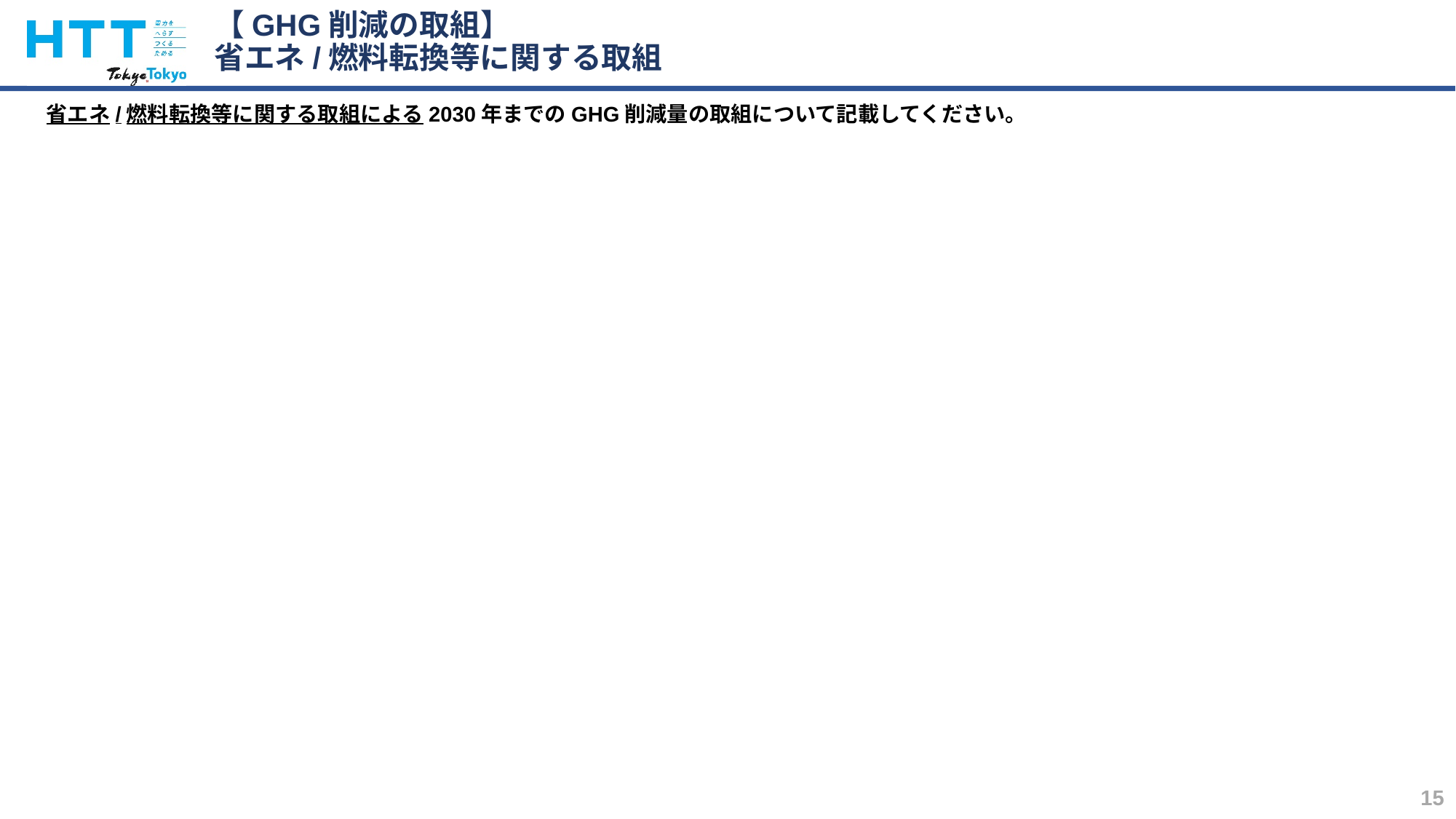

# 【GHG削減の取組】 省エネ/燃料転換等に関する取組
省エネ/燃料転換等に関する取組による2030年までのGHG削減量の取組について記載してください。
15